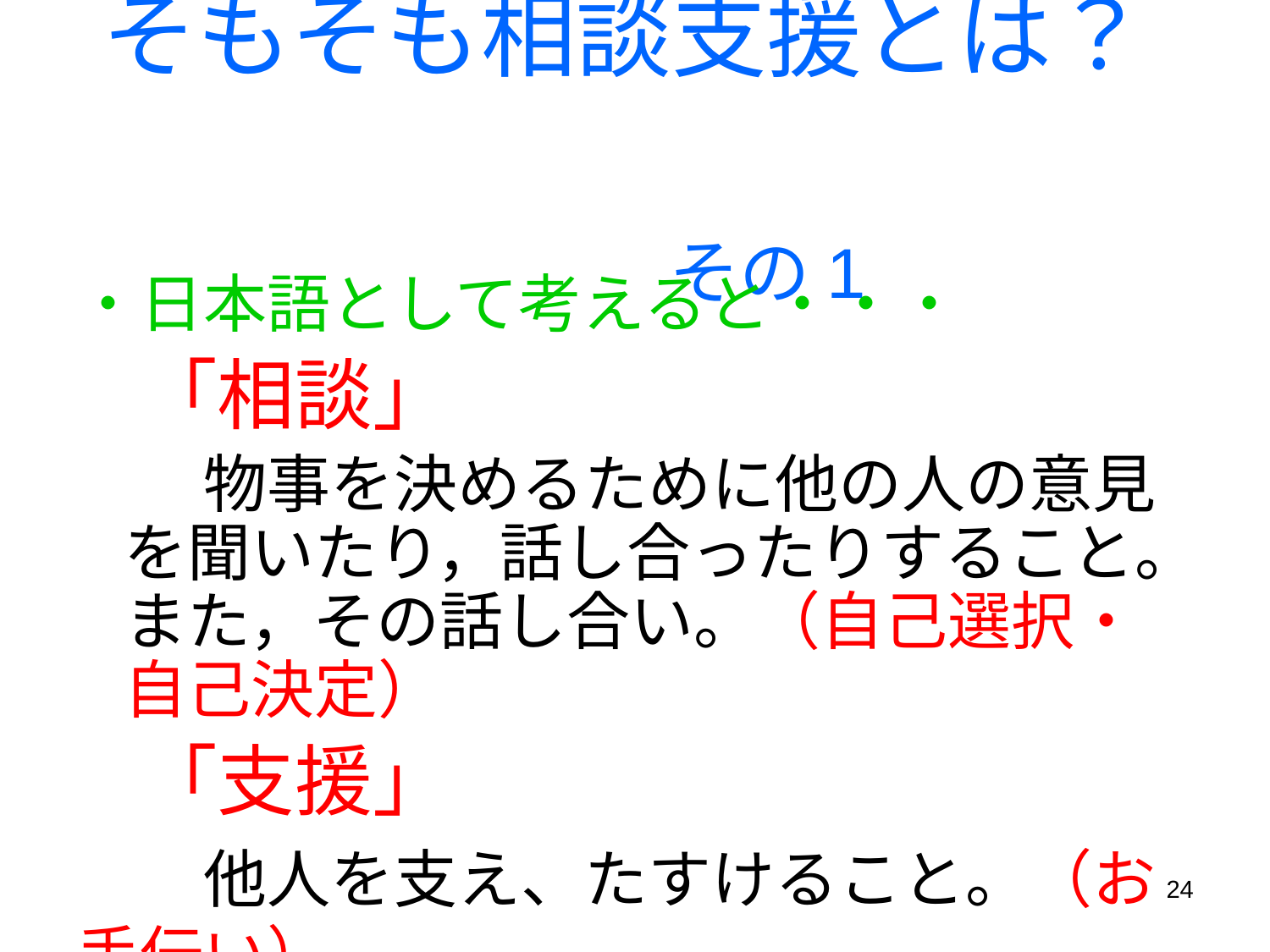

# そもそも相談支援とは？ 　　　　　　　　　　　　　　その1
・日本語として考えると・・・
　「相談」
　　物事を決めるために他の人の意見を聞いたり，話し合ったりすること。また，その話し合い。（自己選択・自己決定）
　「支援」
　　他人を支え、たすけること。（お手伝い）
24